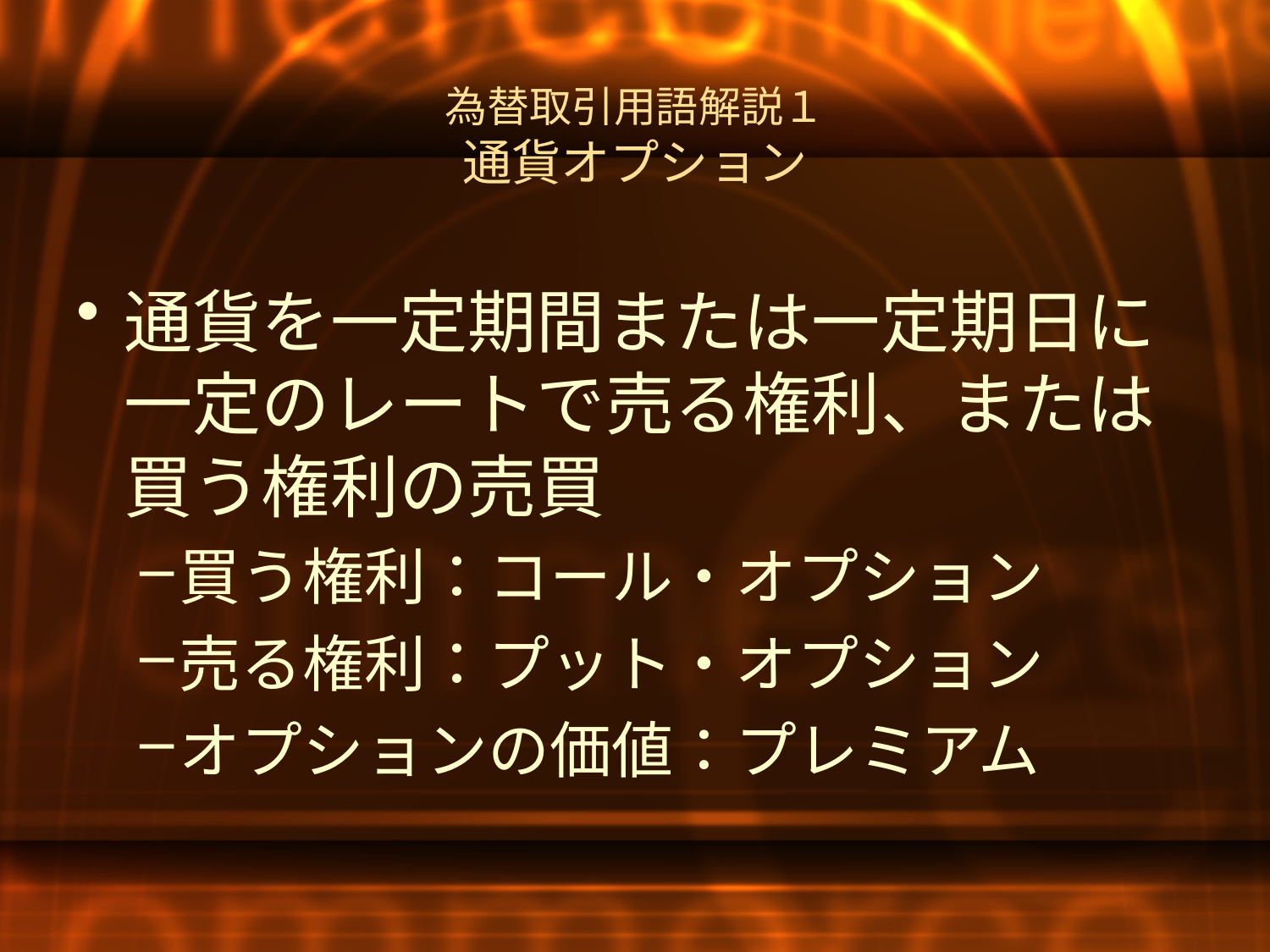

# 為替取引用語解説１ 通貨オプション
通貨を一定期間または一定期日に一定のレートで売る権利、または買う権利の売買
買う権利：コール・オプション
売る権利：プット・オプション
オプションの価値：プレミアム